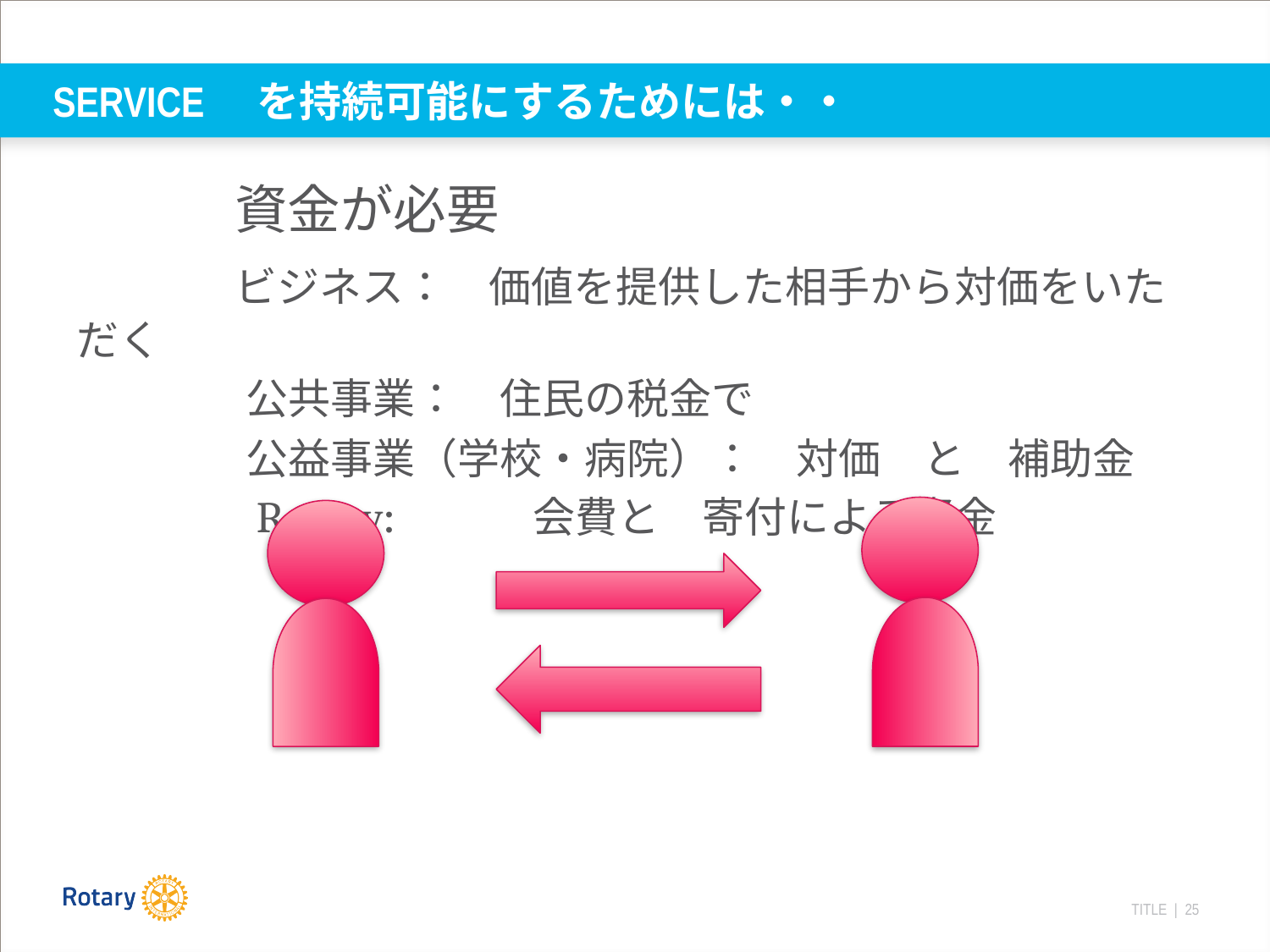

# SERVICE　を持続可能にするためには・・
　　　資金が必要
　　　ビジネス：　価値を提供した相手から対価をいただく
　　　　公共事業：　住民の税金で
　　　　公益事業（学校・病院）：　対価　と　補助金
　　　　Rotary:　　　会費と　寄付による資金